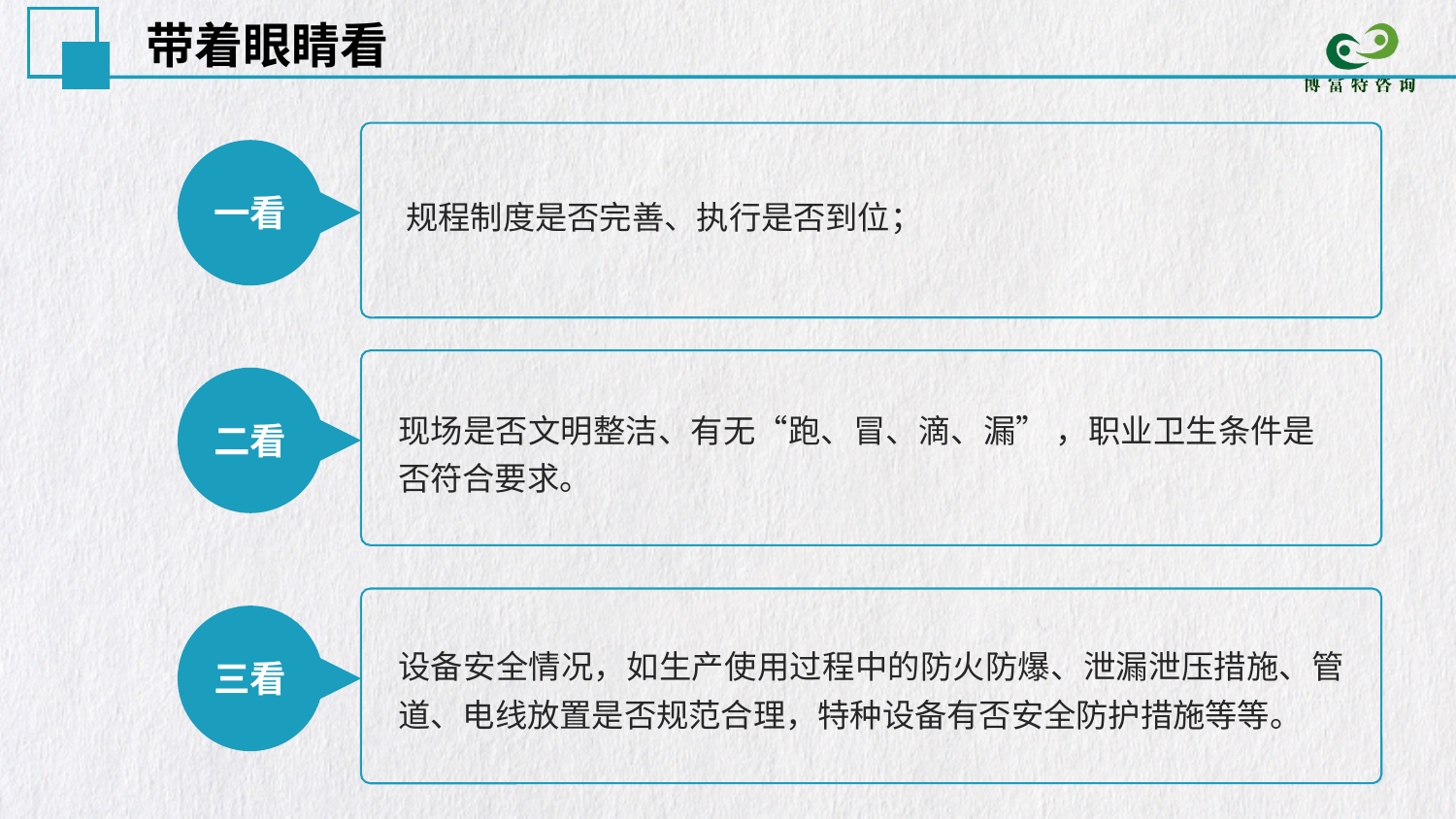

带着眼睛看

规程制度是否完善、执行是否到位；
一看

现场是否文明整洁、有无“跑、冒、滴、漏” ，职业卫生条件是否符合要求。
二看

设备安全情况，如生产使用过程中的防火防爆、泄漏泄压措施、管道、电线放置是否规范合理，特种设备有否安全防护措施等等。
三看